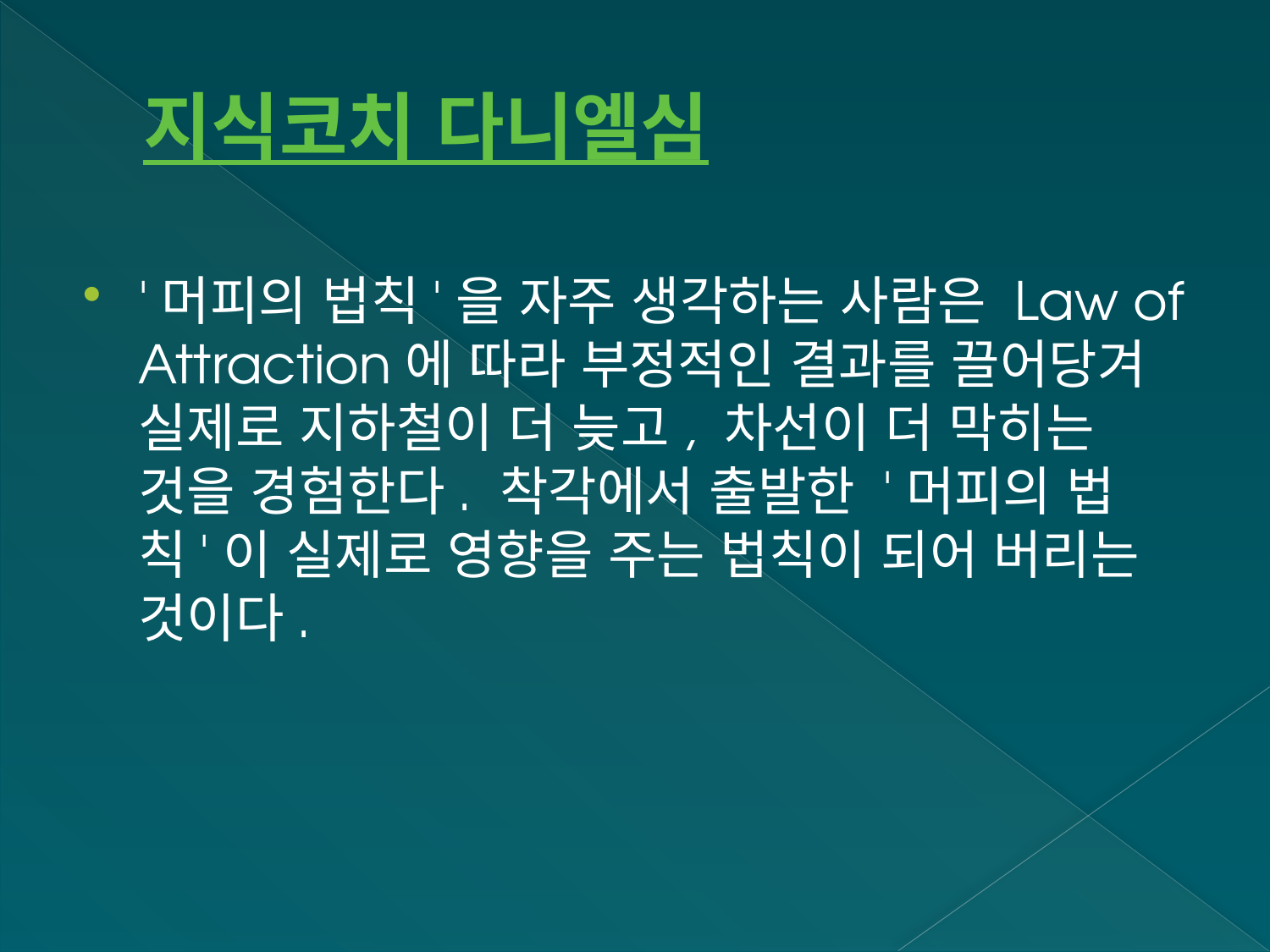

# 지식코치 다니엘심
'머피의 법칙'을 자주 생각하는 사람은 Law of Attraction에 따라 부정적인 결과를 끌어당겨 실제로 지하철이 더 늦고, 차선이 더 막히는 것을 경험한다. 착각에서 출발한 '머피의 법칙'이 실제로 영향을 주는 법칙이 되어 버리는 것이다.